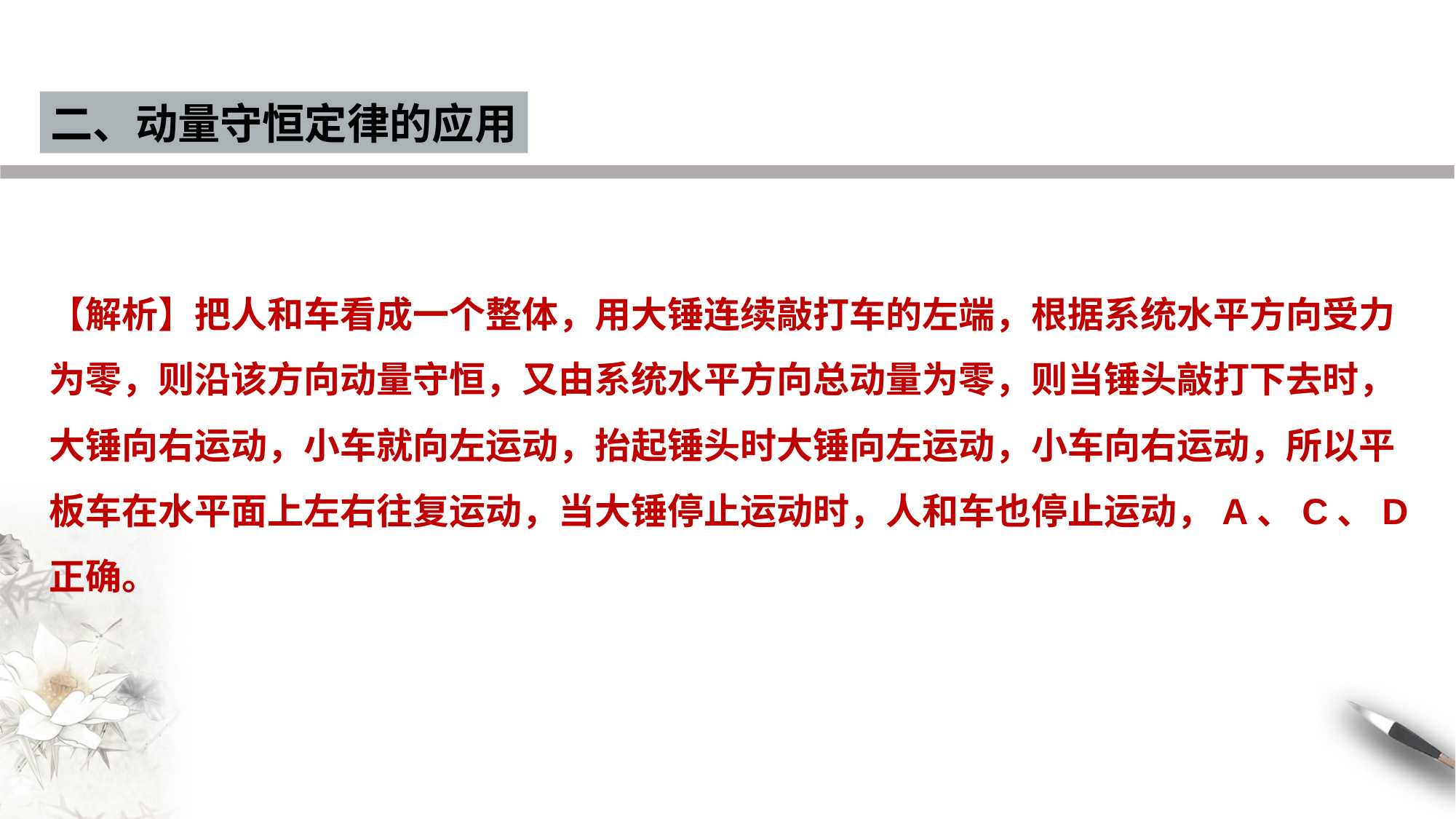

二、动量守恒定律的应用

【解析】把人和车看成一个整体，用大锤连续敲打车的左端，根据系统水平方向受力为零，则沿该方向动量守恒，又由系统水平方向总动量为零，则当锤头敲打下去时，大锤向右运动，小车就向左运动，抬起锤头时大锤向左运动，小车向右运动，所以平板车在水平面上左右往复运动，当大锤停止运动时，人和车也停止运动，A、C、D正确。